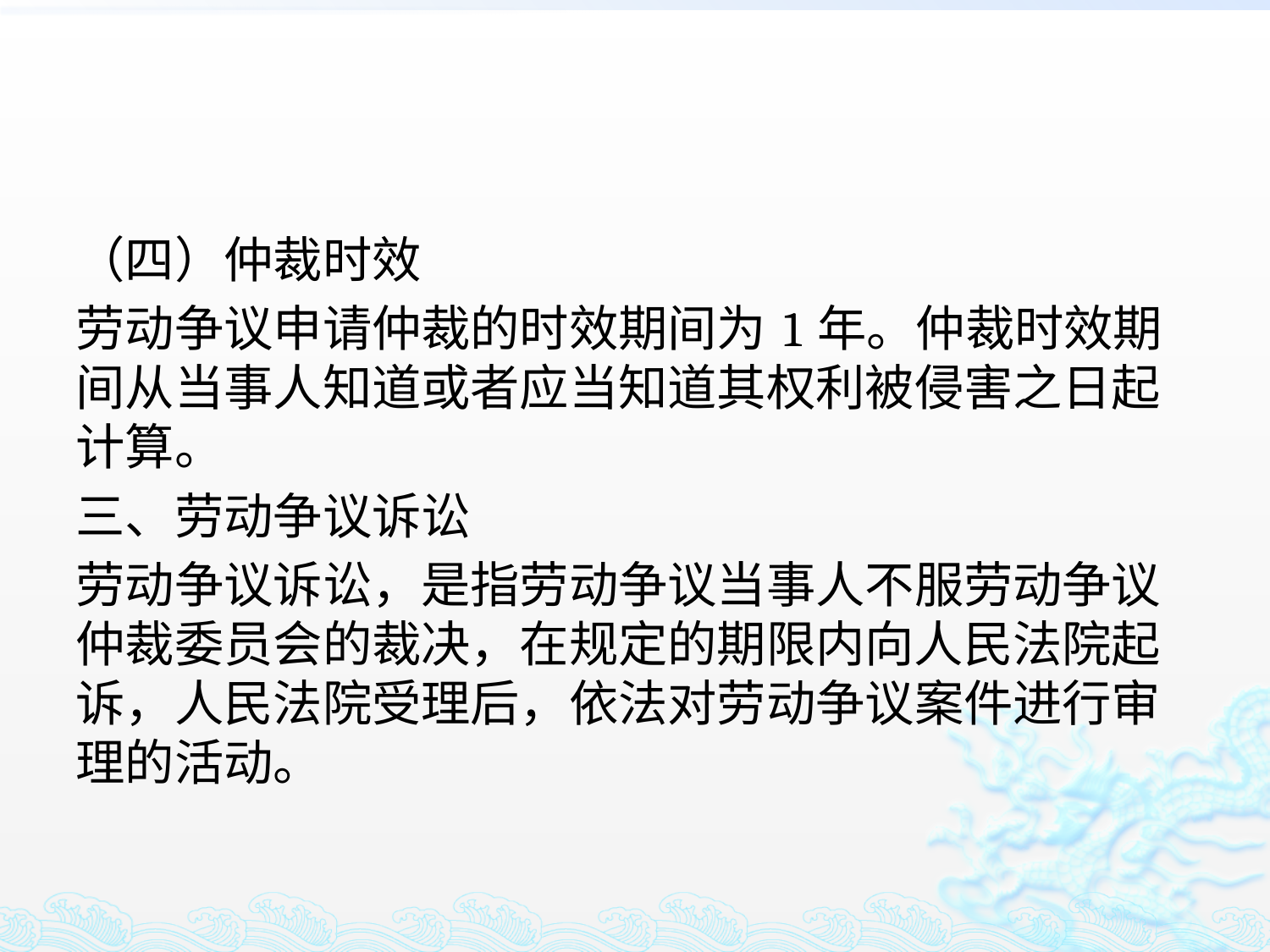

#
（四）仲裁时效
劳动争议申请仲裁的时效期间为1年。仲裁时效期间从当事人知道或者应当知道其权利被侵害之日起计算。
三、劳动争议诉讼
劳动争议诉讼，是指劳动争议当事人不服劳动争议仲裁委员会的裁决，在规定的期限内向人民法院起诉，人民法院受理后，依法对劳动争议案件进行审理的活动。